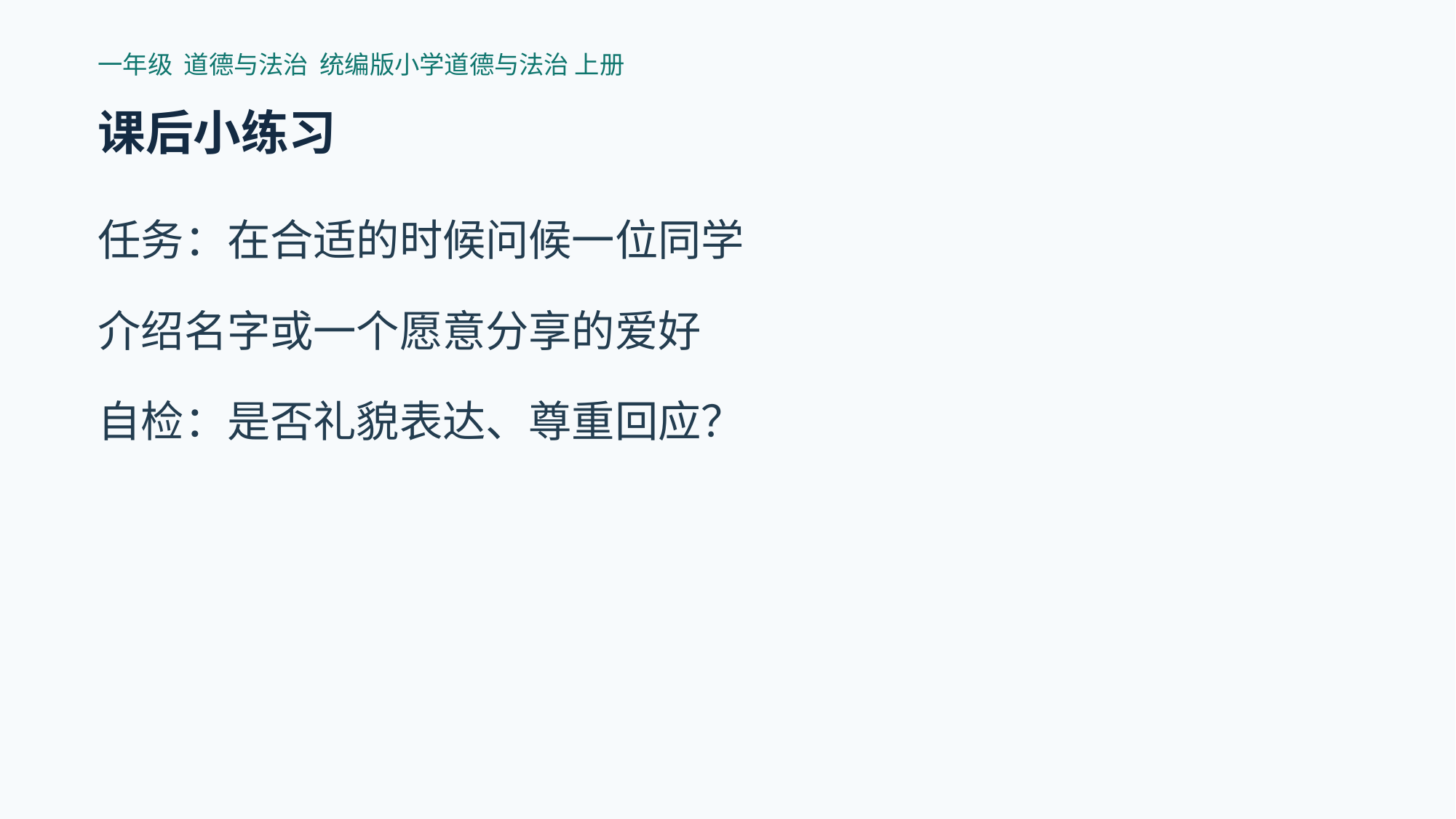

一年级  道德与法治  统编版小学道德与法治 上册
课后小练习
任务：在合适的时候问候一位同学
介绍名字或一个愿意分享的爱好
自检：是否礼貌表达、尊重回应？